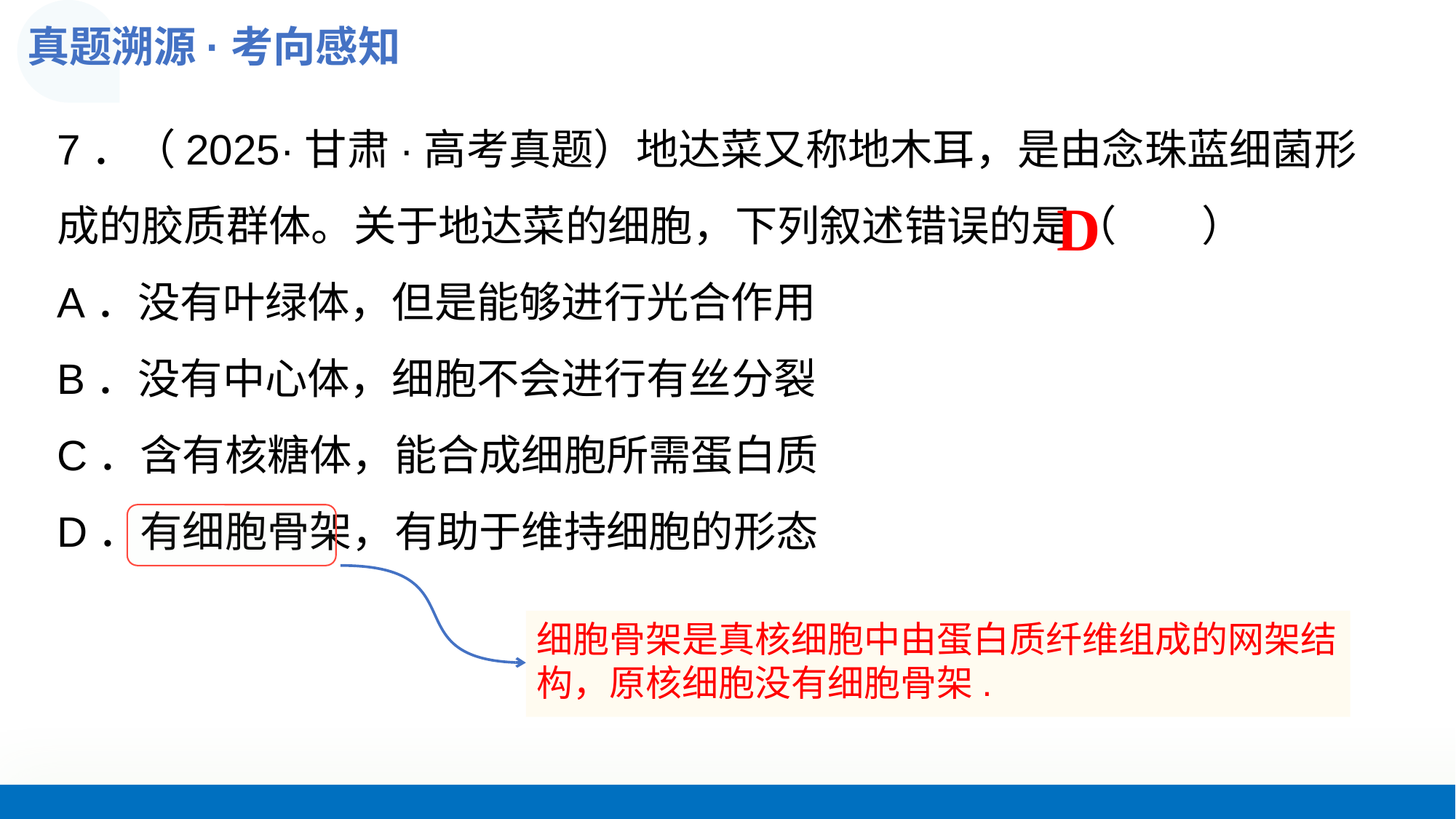

真题溯源·考向感知
7．（2025·甘肃·高考真题）地达菜又称地木耳，是由念珠蓝细菌形成的胶质群体。关于地达菜的细胞，下列叙述错误的是（　　）
A．没有叶绿体，但是能够进行光合作用
B．没有中心体，细胞不会进行有丝分裂
C．含有核糖体，能合成细胞所需蛋白质
D．有细胞骨架，有助于维持细胞的形态
D

细胞骨架是真核细胞中由蛋白质纤维组成的网架结构，原核细胞没有细胞骨架.